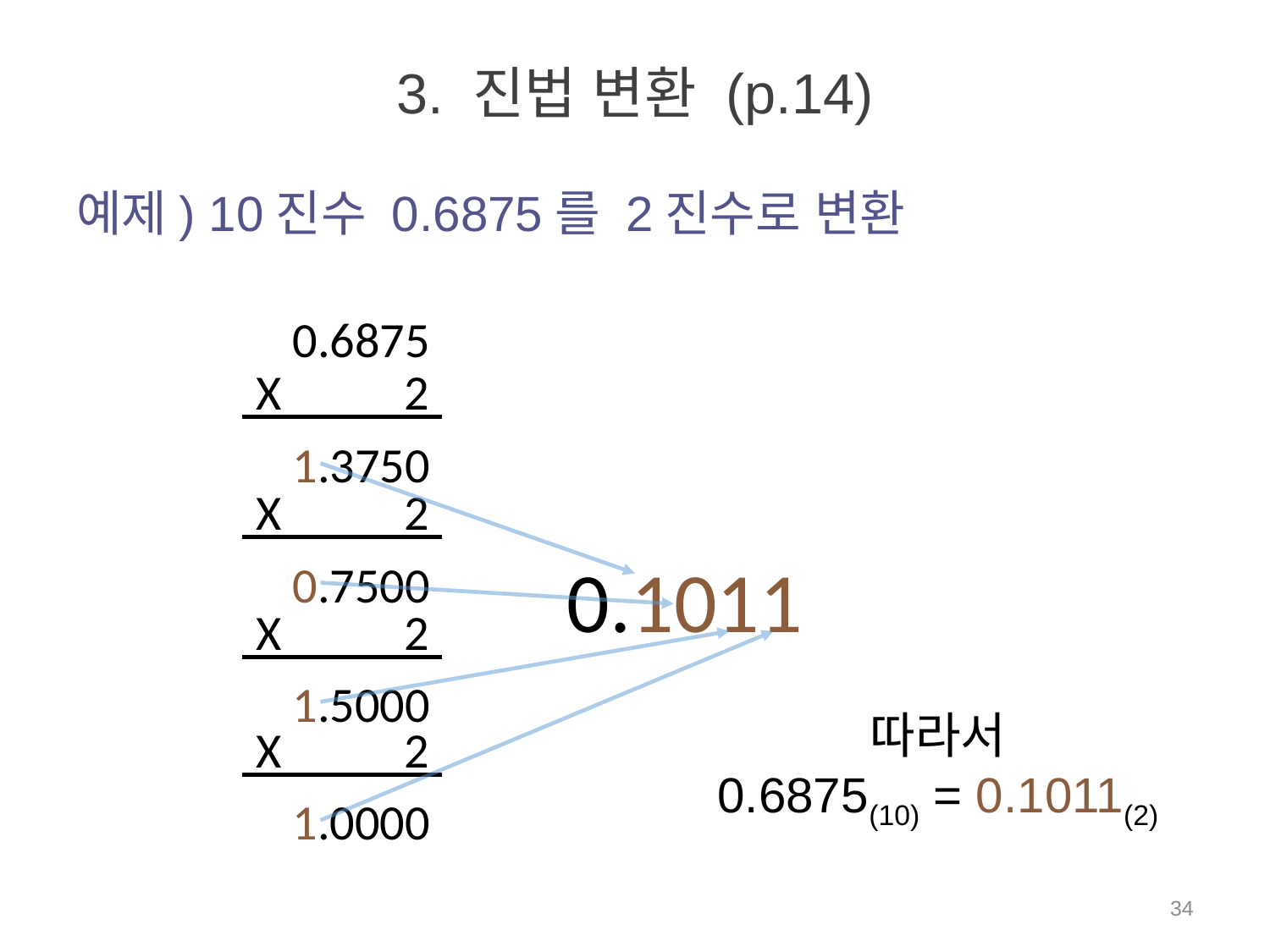

# 3. 진법 변환 (p.14)
예제) 10진수 0.6875를 2진수로 변환
0.6875
X           2
1.3750
X           2
0.7500
0.1011
X           2
1.5000
따라서
0.6875(10) = 0.1011(2)
X           2
1.0000
34